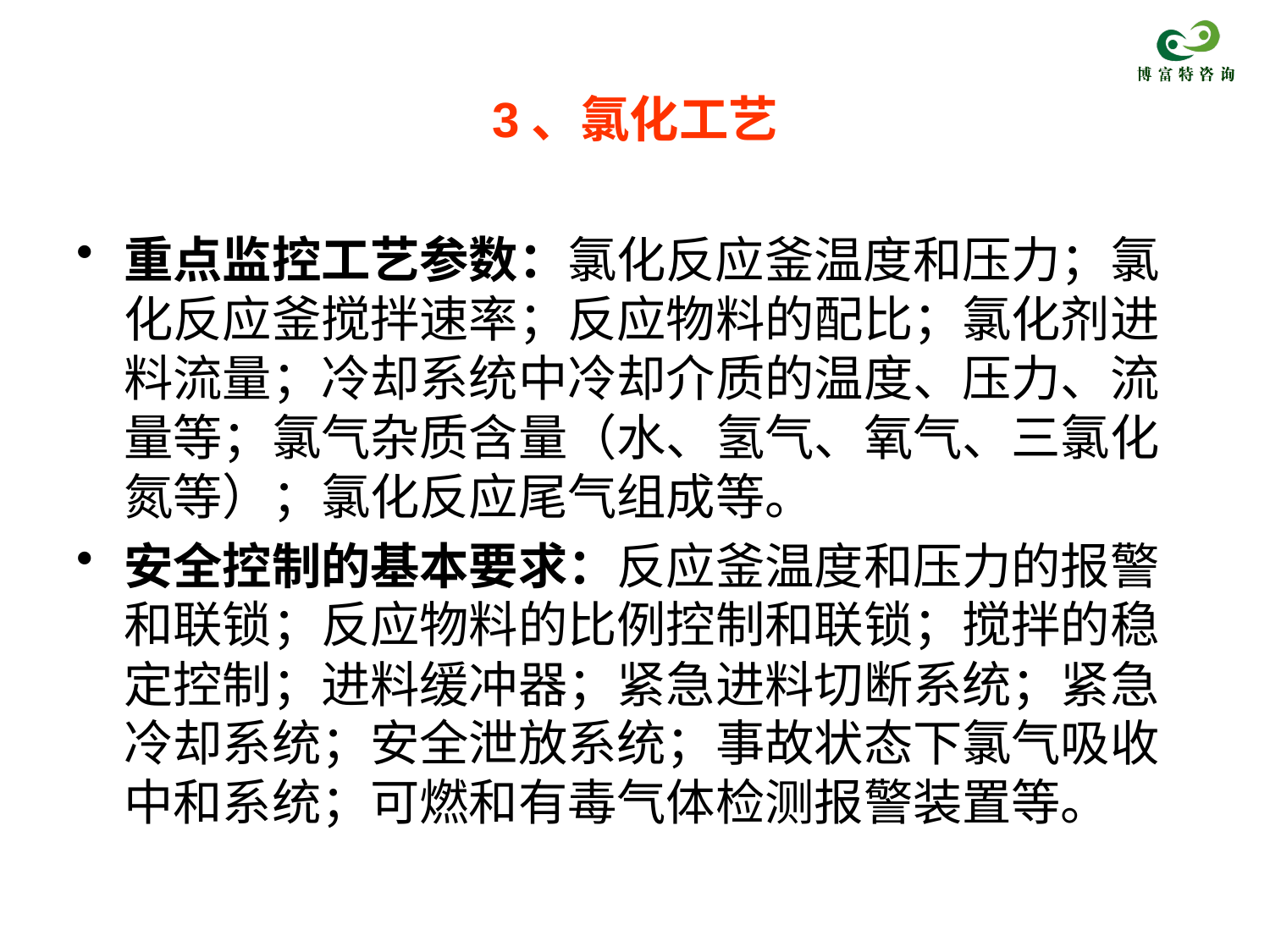

# 3、氯化工艺
重点监控工艺参数：氯化反应釜温度和压力；氯化反应釜搅拌速率；反应物料的配比；氯化剂进料流量；冷却系统中冷却介质的温度、压力、流量等；氯气杂质含量（水、氢气、氧气、三氯化氮等）；氯化反应尾气组成等。
安全控制的基本要求：反应釜温度和压力的报警和联锁；反应物料的比例控制和联锁；搅拌的稳定控制；进料缓冲器；紧急进料切断系统；紧急冷却系统；安全泄放系统；事故状态下氯气吸收中和系统；可燃和有毒气体检测报警装置等。